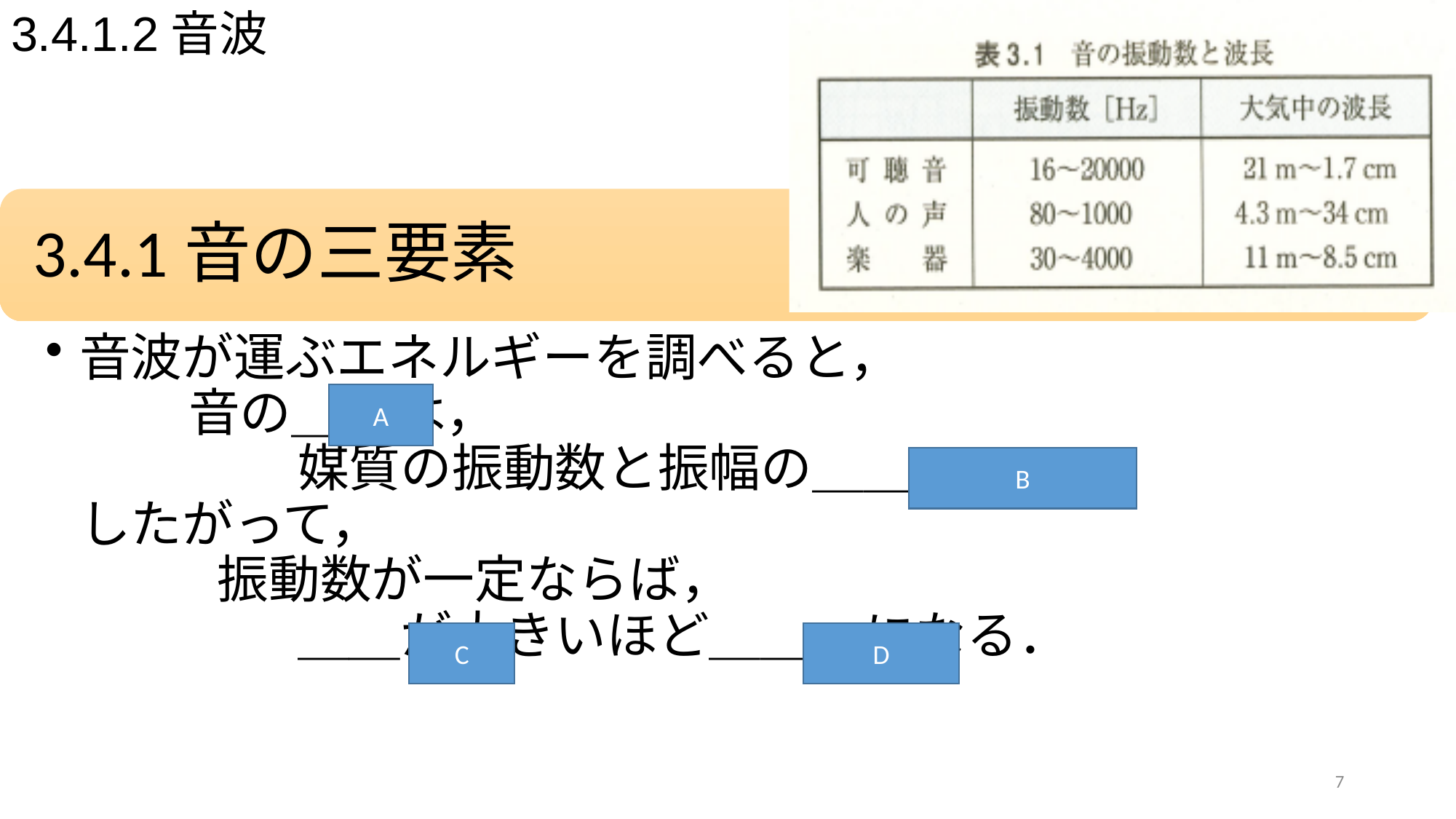

# 3.4.1.2音波
3.4.1音の三要素
音波が運ぶエネルギーを調べると，
	音の＿＿は，
		媒質の振動数と振幅の＿＿＿＿．
したがって，
            振動数が一定ならば，
		＿＿が大きいほど＿＿＿になる．

A
B
C
D
7